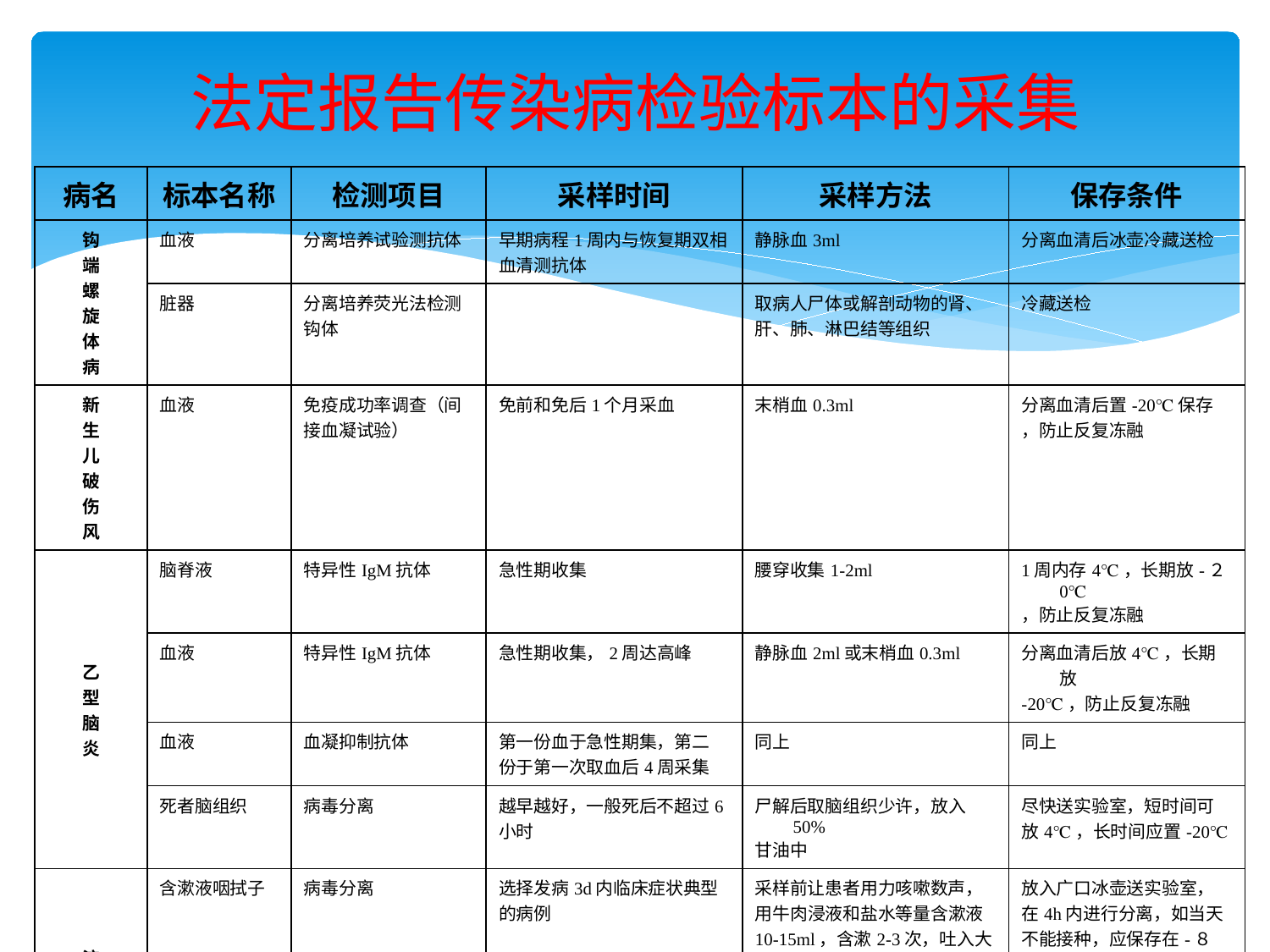

# 法定报告传染病检验标本的采集
| 病名 | 标本名称 | 检测项目 | 采样时间 | 采样方法 | 保存条件 |
| --- | --- | --- | --- | --- | --- |
| 钩 端 螺 旋 体 病 | 血液 | 分离培养试验测抗体 | 早期病程1周内与恢复期双相 血清测抗体 | 静脉血3ml | 分离血清后冰壶冷藏送检 |
|  | 脏器 | 分离培养荧光法检测 钩体 |  | 取病人尸体或解剖动物的肾、 肝、肺、淋巴结等组织 | 冷藏送检 |
| 新 生 儿 破 伤 风 | 血液 | 免疫成功率调查（间 接血凝试验） | 免前和免后1个月采血 | 末梢血0.3ml | 分离血清后置-20℃保存 ，防止反复冻融 |
| 乙 型 脑 炎 | 脑脊液 | 特异性IgM抗体 | 急性期收集 | 腰穿收集1-2ml | 1周内存4℃，长期放-２0℃ ，防止反复冻融 |
|  | 血液 | 特异性IgM抗体 | 急性期收集，2周达高峰 | 静脉血2ml或末梢血0.3ml | 分离血清后放4℃，长期放 -20℃，防止反复冻融 |
|  | 血液 | 血凝抑制抗体 | 第一份血于急性期集，第二 份于第一次取血后4周采集 | 同上 | 同上 |
|  | 死者脑组织 | 病毒分离 | 越早越好，一般死后不超过6 小时 | 尸解后取脑组织少许，放入50% 甘油中 | 尽快送实验室，短时间可 放4℃，长时间应置-20℃ |
| 流 行 性 感 冒 | 含漱液咽拭子 | 病毒分离 | 选择发病3d内临床症状典型 的病例 | 采样前让患者用力咳嗽数声， 用牛肉浸液和盐水等量含漱液 10-15ml，含漱2-3次，吐入大 试管。小儿用灭菌咽拭子在扁 桃体前后和咽喉壁涂抹放入盛 存5ml采样液中的试管内 | 放入广口冰壶送实验室， 在4h内进行分离，如当天 不能接种，应保存在-８0℃ |
|  | 血液 | 血凝试验血抑试验 | 分别在流感急性期（发病3d内 ）和恢复期（发病2-4周）采 血 | 静脉血2-3ml或末梢水0.3ml | 分离血清后，1周内可放 4℃，长期保存应放-20℃ |